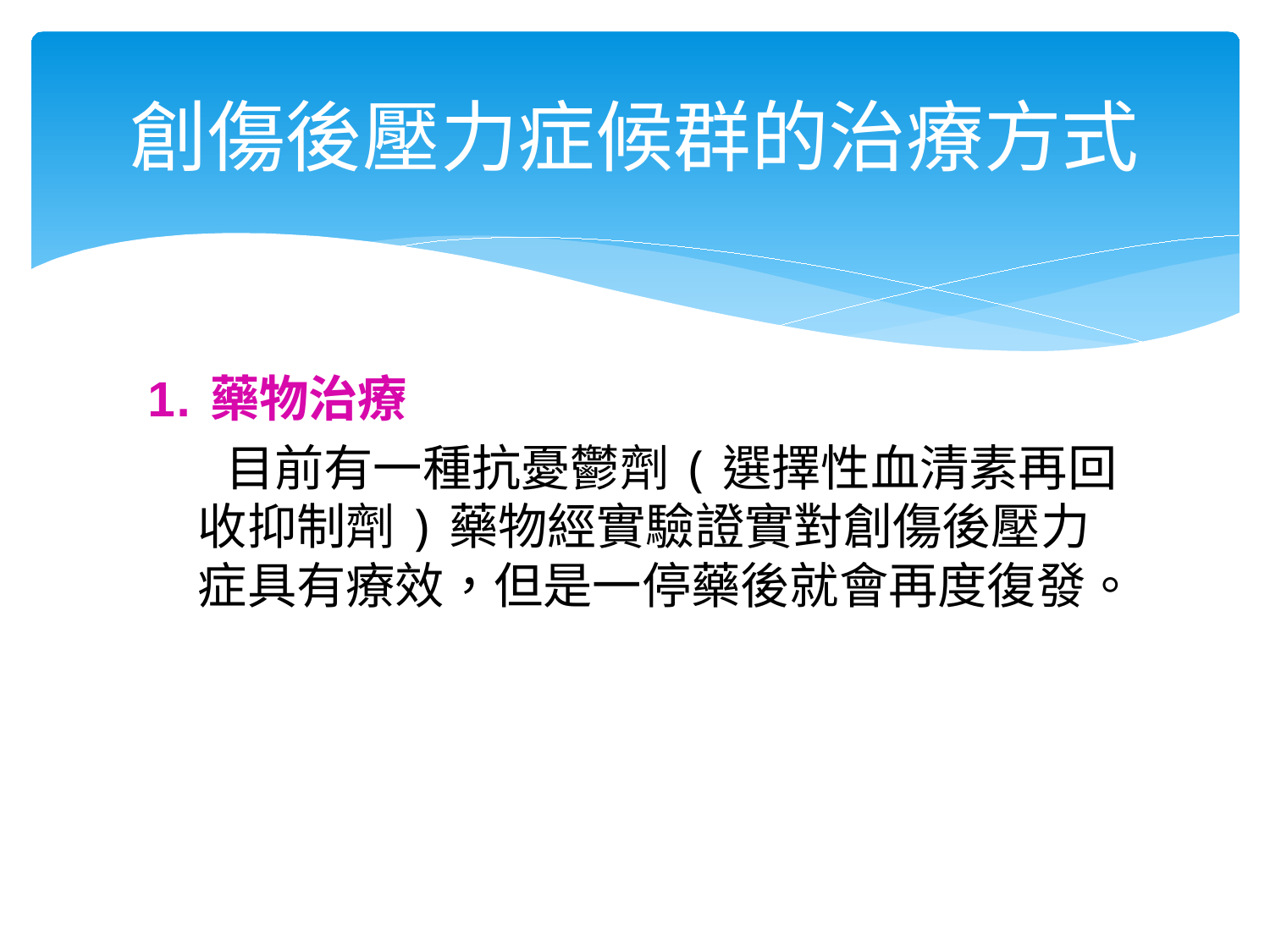

# 創傷後壓力症候群的治療方式

藥物治療
      目前有一種抗憂鬱劑(選擇性血清素再回收抑制劑)藥物經實驗證實對創傷後壓力症具有療效，但是一停藥後就會再度復發。